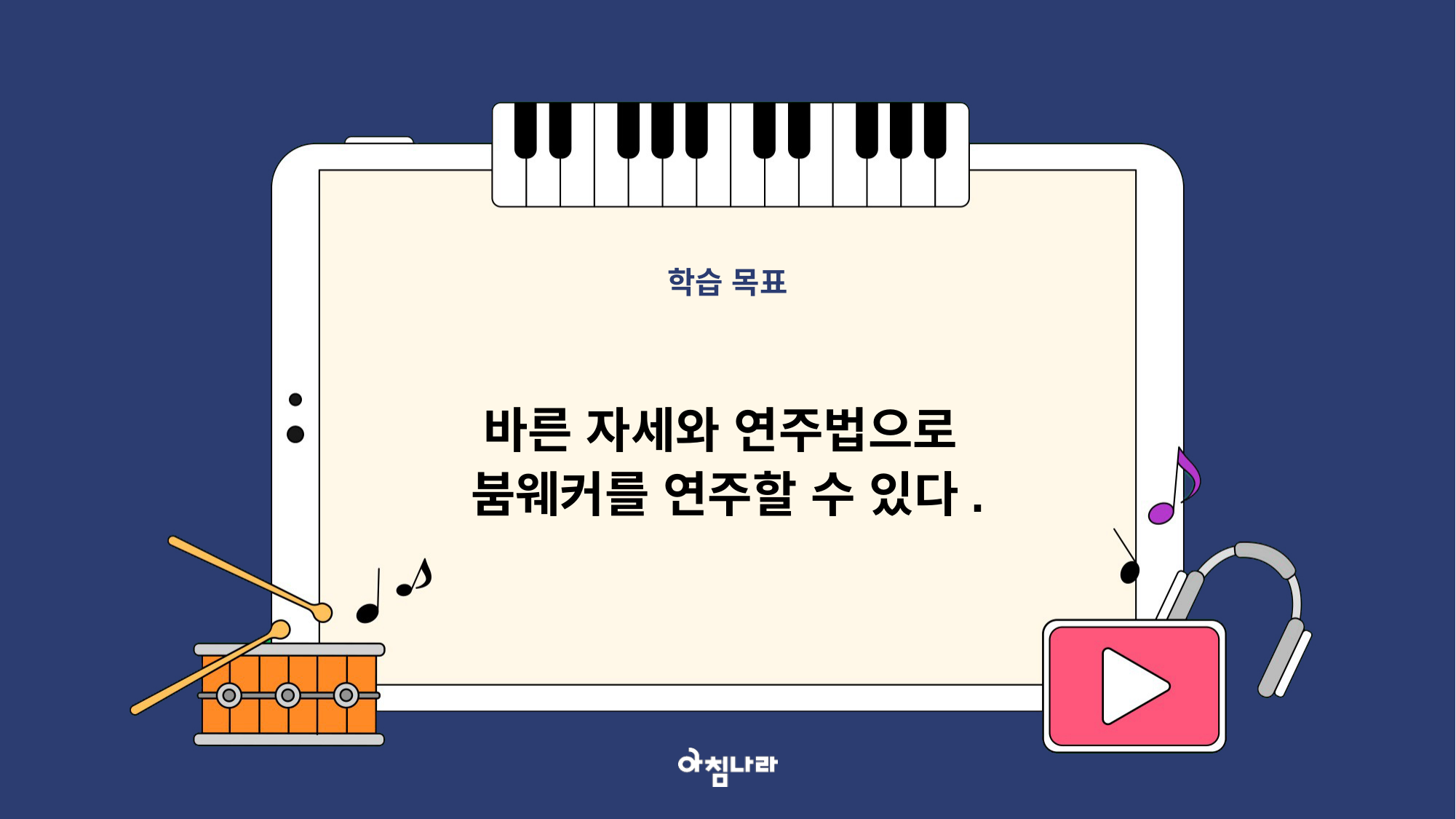

학습 목표
바른 자세와 연주법으로
붐웨커를 연주할 수 있다.